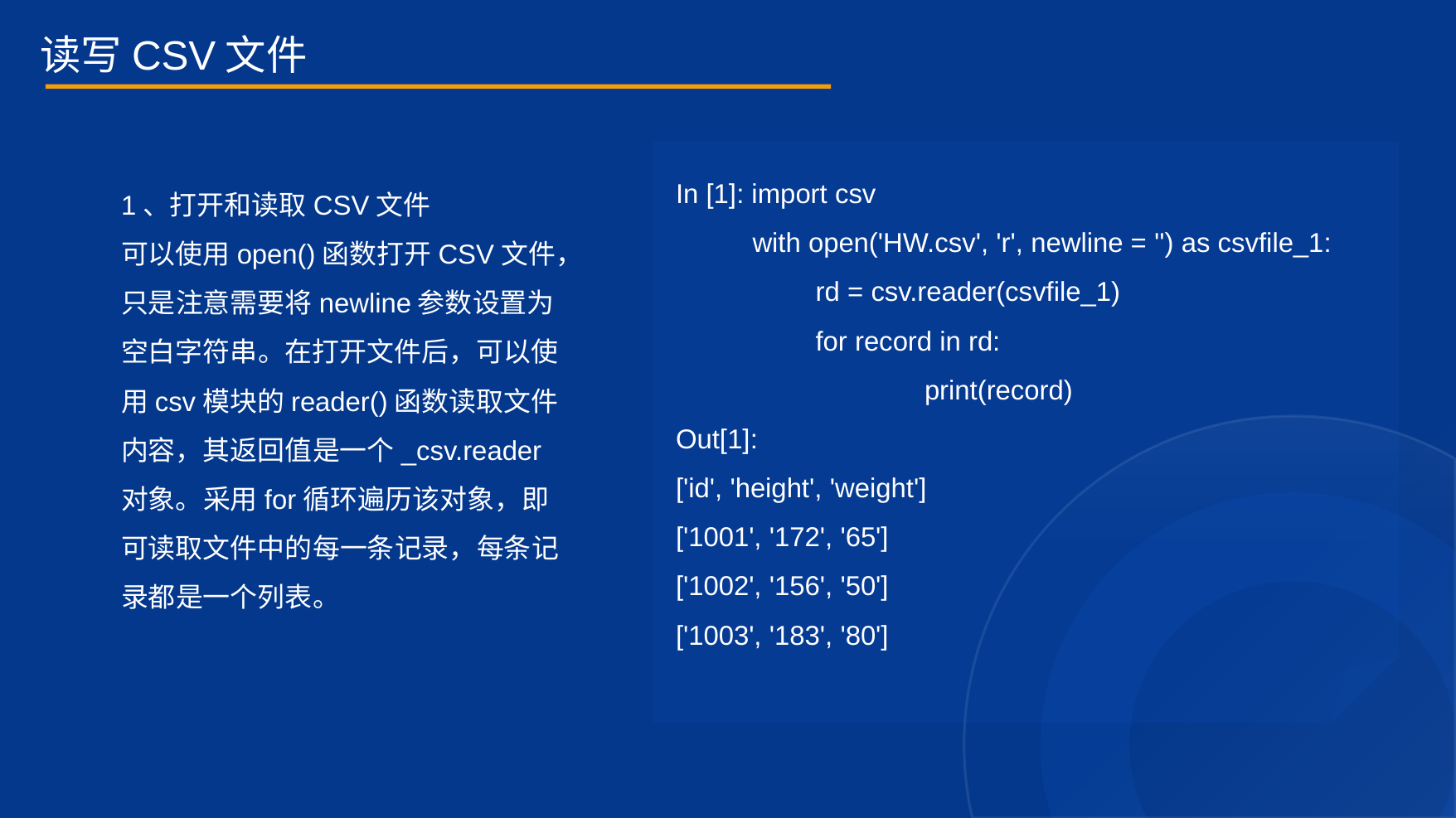

读写CSV文件

1、打开和读取CSV文件
可以使用open()函数打开CSV文件，只是注意需要将newline参数设置为空白字符串。在打开文件后，可以使用csv模块的reader()函数读取文件内容，其返回值是一个_csv.reader对象。采用for循环遍历该对象，即可读取文件中的每一条记录，每条记录都是一个列表。

In [1]: import csv
          with open('HW.csv', 'r', newline = '') as csvfile_1:
              	  rd = csv.reader(csvfile_1)
              	  for record in rd:
                  	print(record)
Out[1]:
['id', 'height', 'weight']
['1001', '172', '65']
['1002', '156', '50']
['1003', '183', '80']